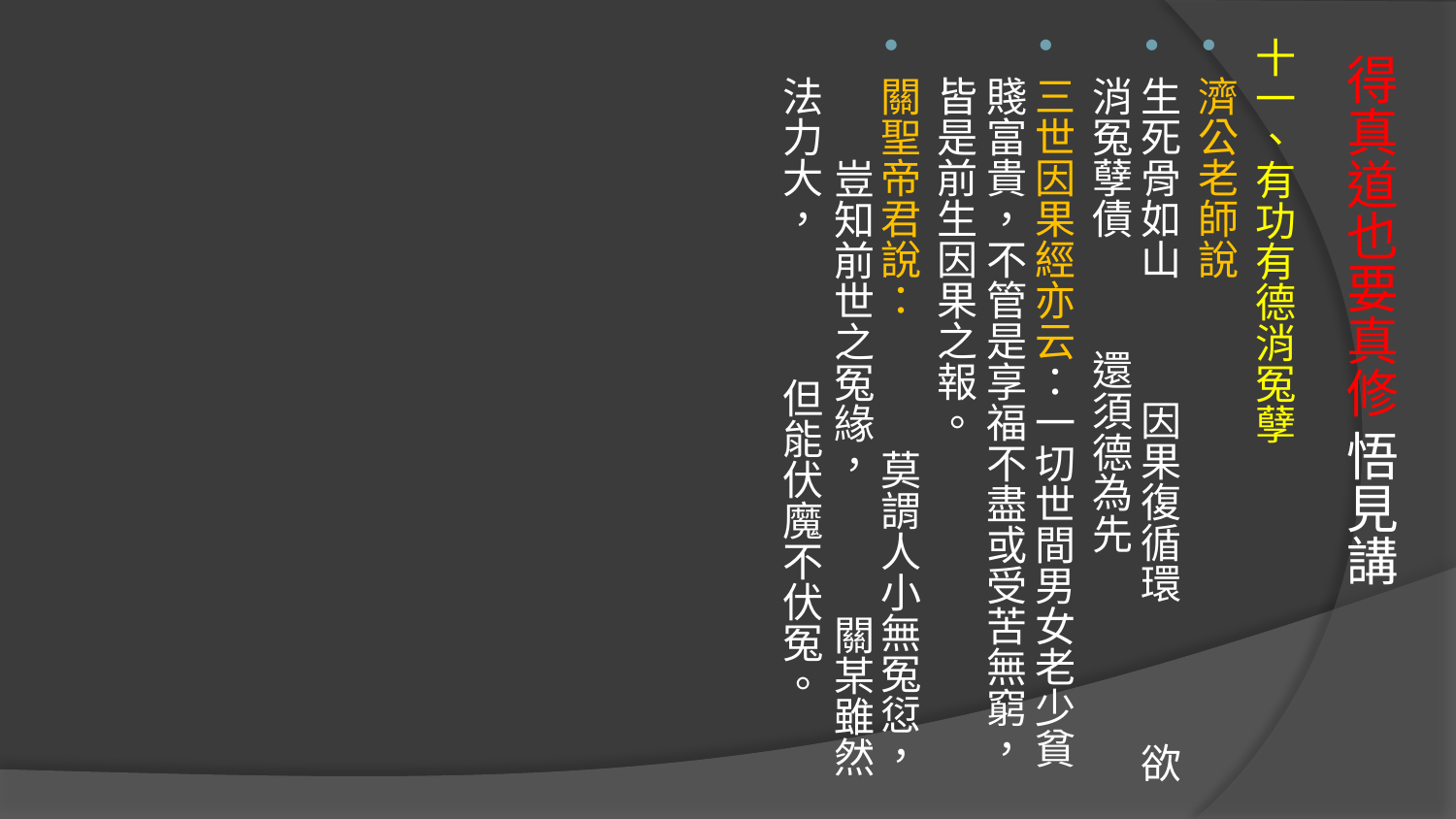

十一、有功有德消冤孽
濟公老師說
生死骨如山             因果復循環               欲消冤孽債            還須德為先
三世因果經亦云：一切世間男女老少貧賤富貴，不管是享福不盡或受苦無窮，皆是前生因果之報。
關聖帝君說：              莫謂人小無冤愆，          豈知前世之冤緣，              關某雖然法力大，               但能伏魔不伏冤。

# 得真道也要真修 悟見講